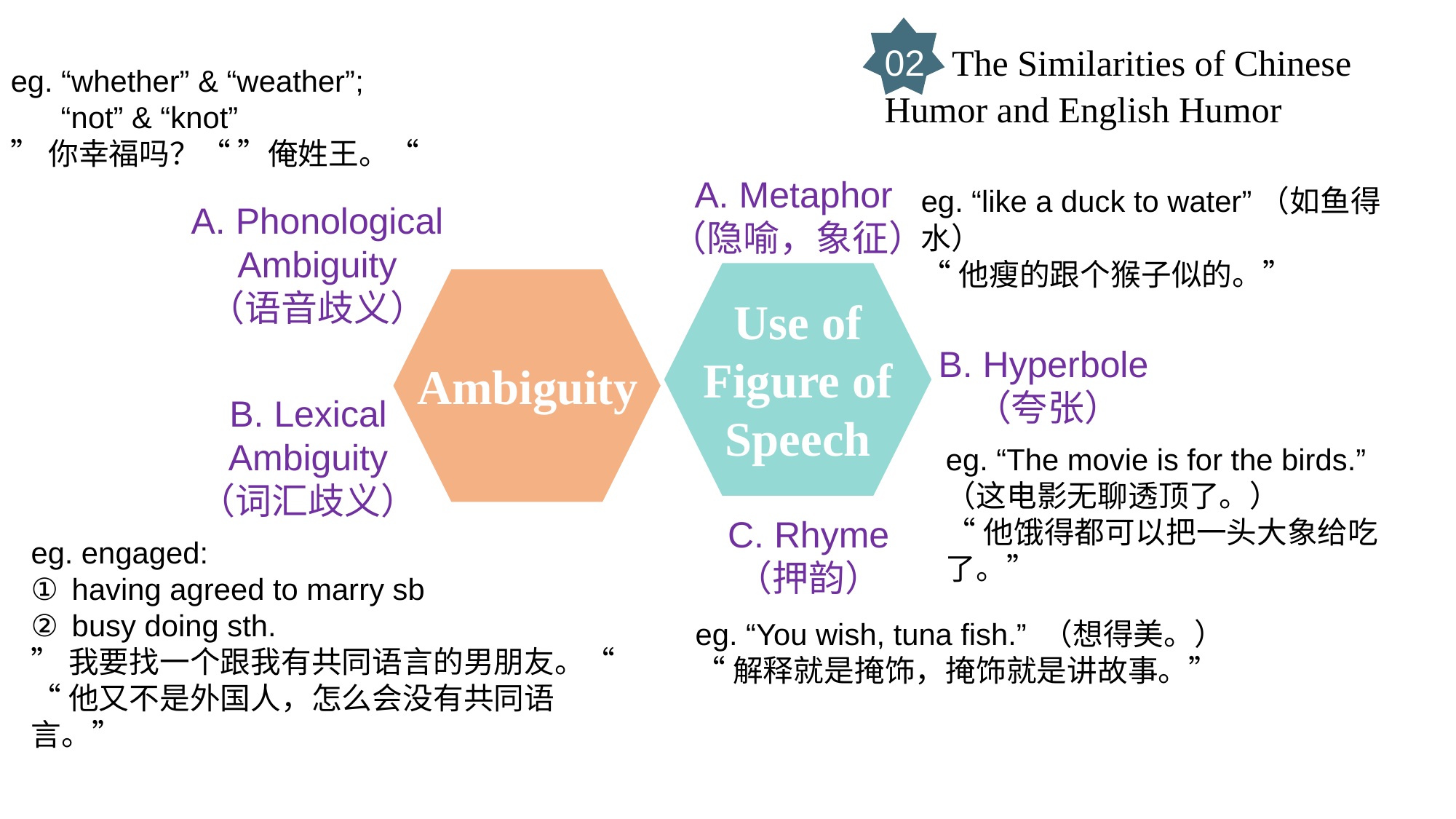

02  The Similarities of Chinese    Humor and English Humor
eg. “whether” & “weather”;
      “not” & “knot”
”你幸福吗？“ ”俺姓王。“
A. Metaphor（隐喻，象征）
eg. “like a duck to water”（如鱼得水）
“他瘦的跟个猴子似的。”
A. Phonological Ambiguity
（语音歧义）

Use of Figure of Speech
B. Hyperbole（夸张）
Ambiguity
B. Lexical Ambiguity
（词汇歧义）
eg. “The movie is for the birds.”（这电影无聊透顶了。）
“他饿得都可以把一头大象给吃了。”
C. Rhyme
（押韵）
eg. engaged:
having agreed to marry sb
busy doing sth.
”我要找一个跟我有共同语言的男朋友。“
“他又不是外国人，怎么会没有共同语言。”
eg. “You wish, tuna fish.” （想得美。）
“解释就是掩饰，掩饰就是讲故事。”